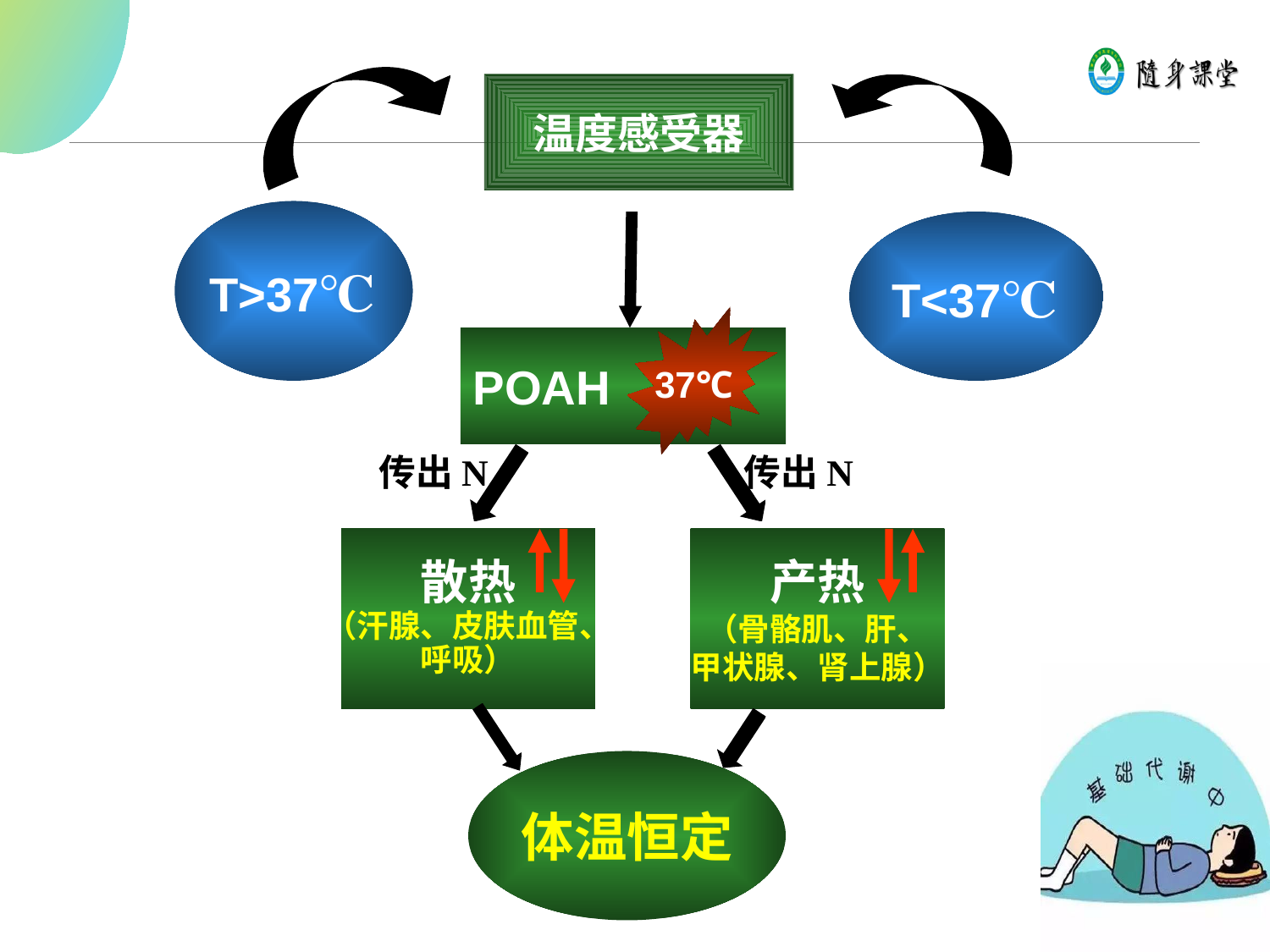

温度感受器
T>37℃

T<37℃
传入N
37℃
POAH

传出N
传出N
散热
（汗腺、皮肤血管、
呼吸）

产热
（骨骼肌、肝、
甲状腺、肾上腺）

体温恒定